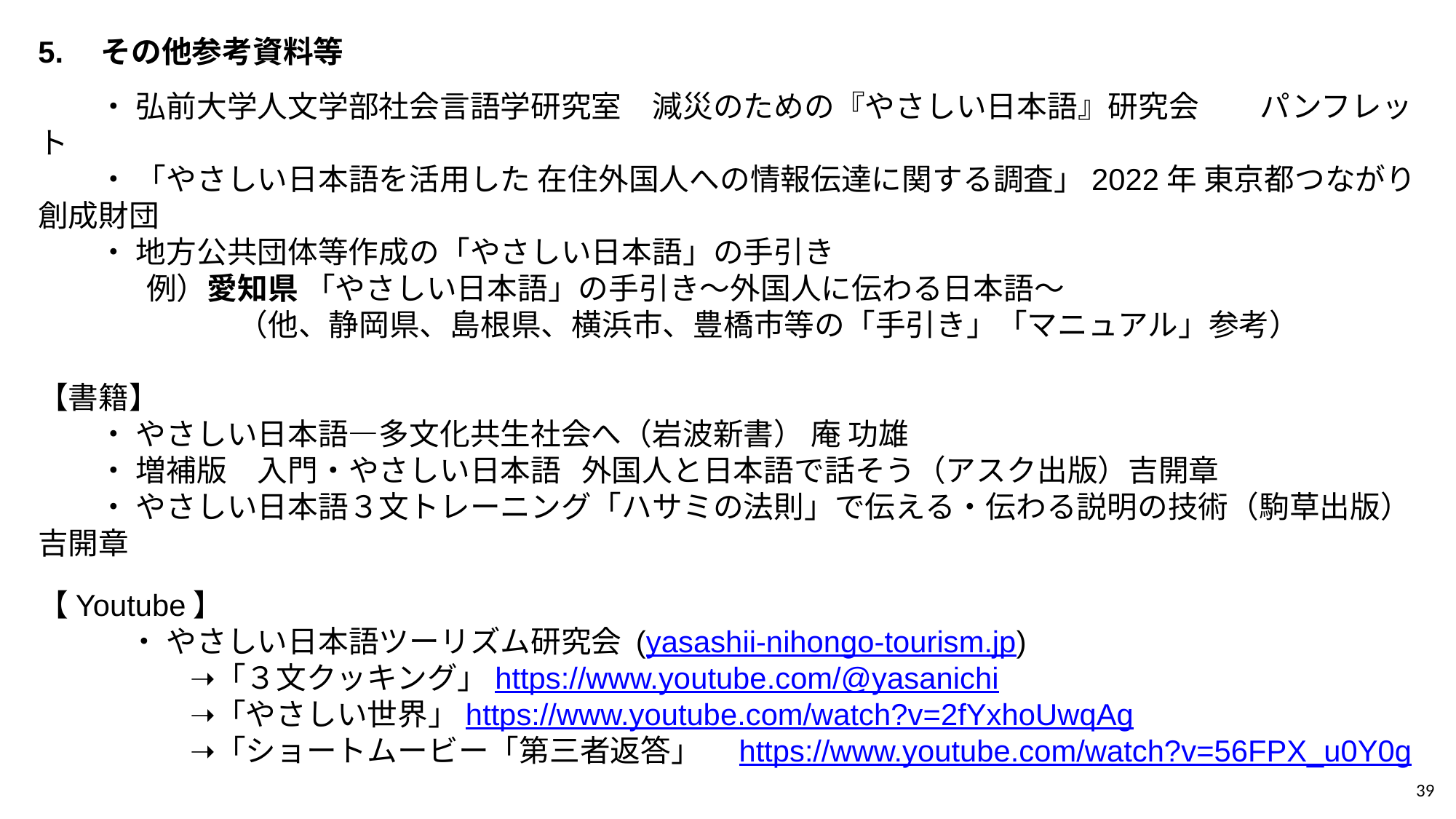

5.　その他参考資料等

　　・ 弘前大学人文学部社会言語学研究室　減災のための『やさしい日本語』研究会　　パンフレット
　　・ 「やさしい日本語を活用した 在住外国人への情報伝達に関する調査」2022年 東京都つながり創成財団
　　・ 地方公共団体等作成の「やさしい日本語」の手引き
      　　例）愛知県 「やさしい日本語」の手引き～外国人に伝わる日本語～
 　    　 　　　（他、静岡県、島根県、横浜市、豊橋市等の「手引き」「マニュアル」参考）

【書籍】
　　・ やさしい日本語―多文化共生社会へ（岩波新書） 庵 功雄
　　・ 増補版　入門・やさしい日本語   外国人と日本語で話そう（アスク出版）吉開章
　　・ やさしい日本語３文トレーニング「ハサミの法則」で伝える・伝わる説明の技術（駒草出版）吉開章

【Youtube】
　　　・ やさしい日本語ツーリズム研究会 (yasashii-nihongo-tourism.jp)
　　　　　➝「３文クッキング」https://www.youtube.com/@yasanichi
　　　　　➝「やさしい世界」https://www.youtube.com/watch?v=2fYxhoUwqAg
　　　　　➝「ショートムービー「第三者返答」　https://www.youtube.com/watch?v=56FPX_u0Y0g

39